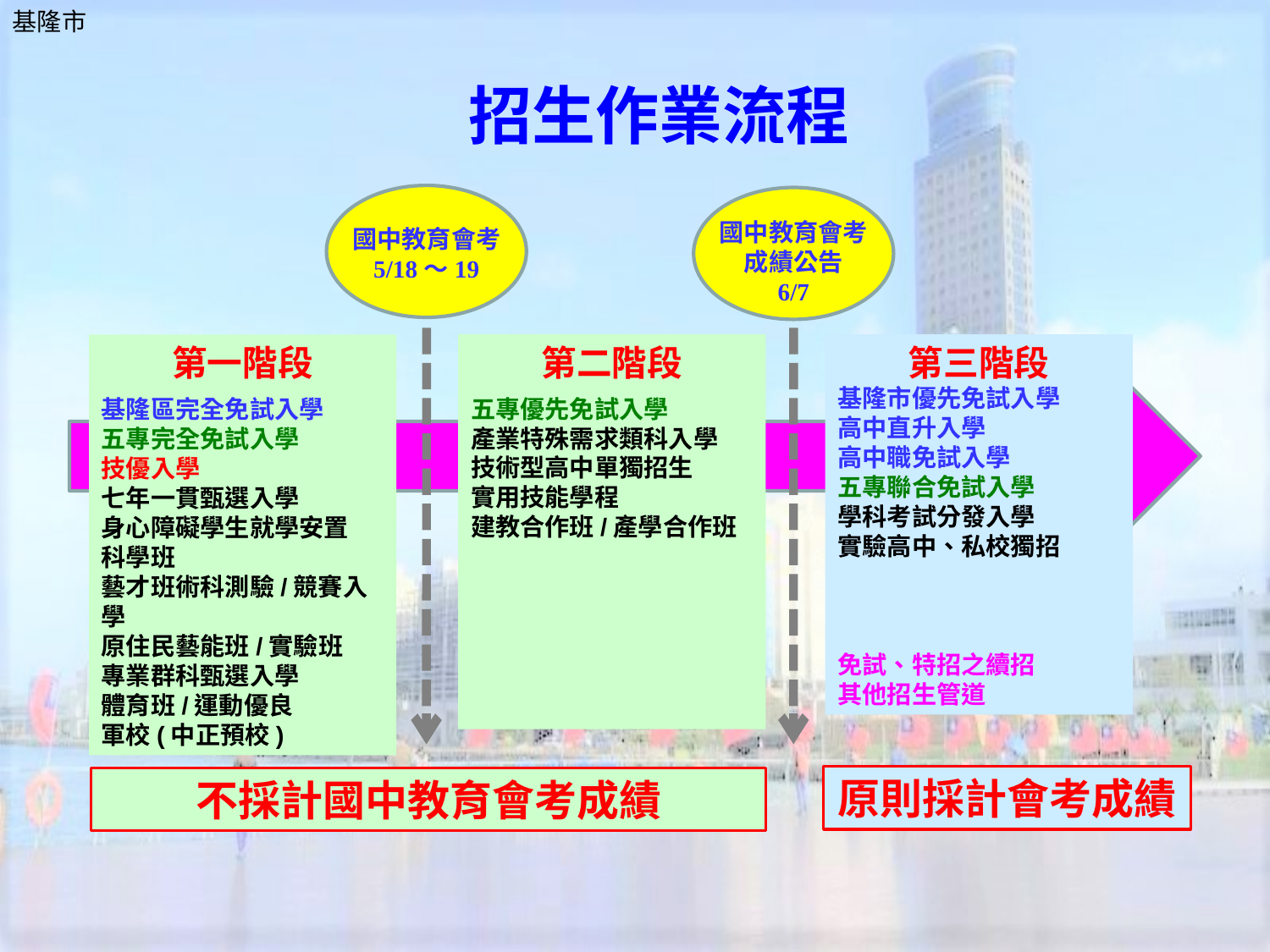

基隆市
招生作業流程

國中教育會考
5/18～19

國中教育會考
成績公告
6/7
第二階段
五專優先免試入學
產業特殊需求類科入學
技術型高中單獨招生
實用技能學程
建教合作班/產學合作班

第三階段
基隆市優先免試入學
高中直升入學
高中職免試入學
五專聯合免試入學
學科考試分發入學
實驗高中、私校獨招

免試、特招之續招
其他招生管道
第一階段
基隆區完全免試入學
五專完全免試入學
技優入學
七年一貫甄選入學
身心障礙學生就學安置
科學班
藝才班術科測驗/競賽入學
原住民藝能班/實驗班
專業群科甄選入學
體育班/運動優良
軍校(中正預校)

原則採計會考成績
不採計國中教育會考成績